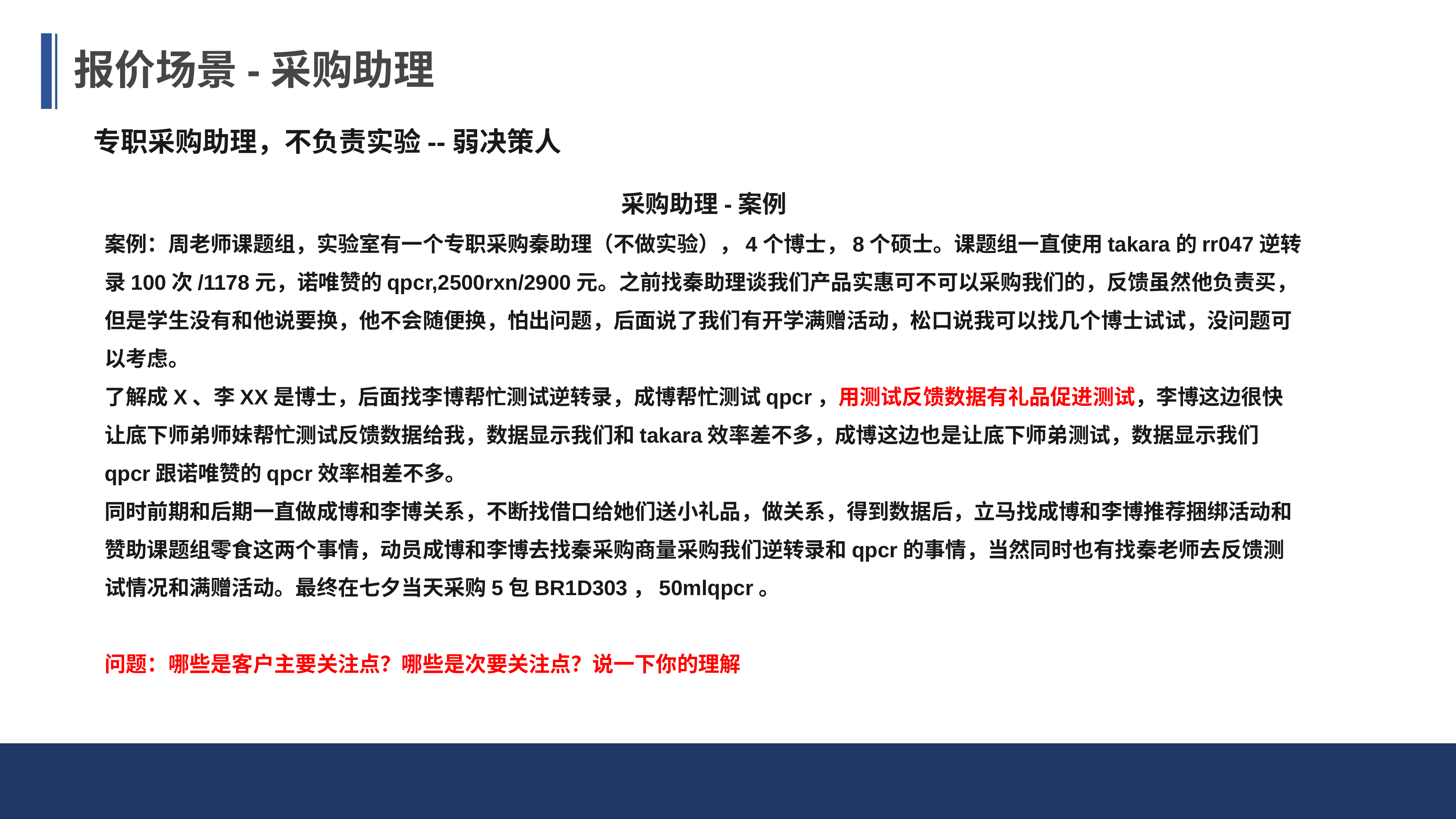

报价场景-采购助理
专职采购助理，不负责实验--弱决策人
采购助理-案例
案例：周老师课题组，实验室有一个专职采购秦助理（不做实验），4个博士，8个硕士。课题组一直使用takara的rr047逆转录100次/1178元，诺唯赞的qpcr,2500rxn/2900元。之前找秦助理谈我们产品实惠可不可以采购我们的，反馈虽然他负责买，但是学生没有和他说要换，他不会随便换，怕出问题，后面说了我们有开学满赠活动，松口说我可以找几个博士试试，没问题可以考虑。
了解成X、李XX是博士，后面找李博帮忙测试逆转录，成博帮忙测试qpcr，用测试反馈数据有礼品促进测试，李博这边很快让底下师弟师妹帮忙测试反馈数据给我，数据显示我们和takara效率差不多，成博这边也是让底下师弟测试，数据显示我们qpcr跟诺唯赞的qpcr效率相差不多。
同时前期和后期一直做成博和李博关系，不断找借口给她们送小礼品，做关系，得到数据后，立马找成博和李博推荐捆绑活动和赞助课题组零食这两个事情，动员成博和李博去找秦采购商量采购我们逆转录和qpcr的事情，当然同时也有找秦老师去反馈测试情况和满赠活动。最终在七夕当天采购5包BR1D303，50mlqpcr。

问题：哪些是客户主要关注点？哪些是次要关注点？说一下你的理解